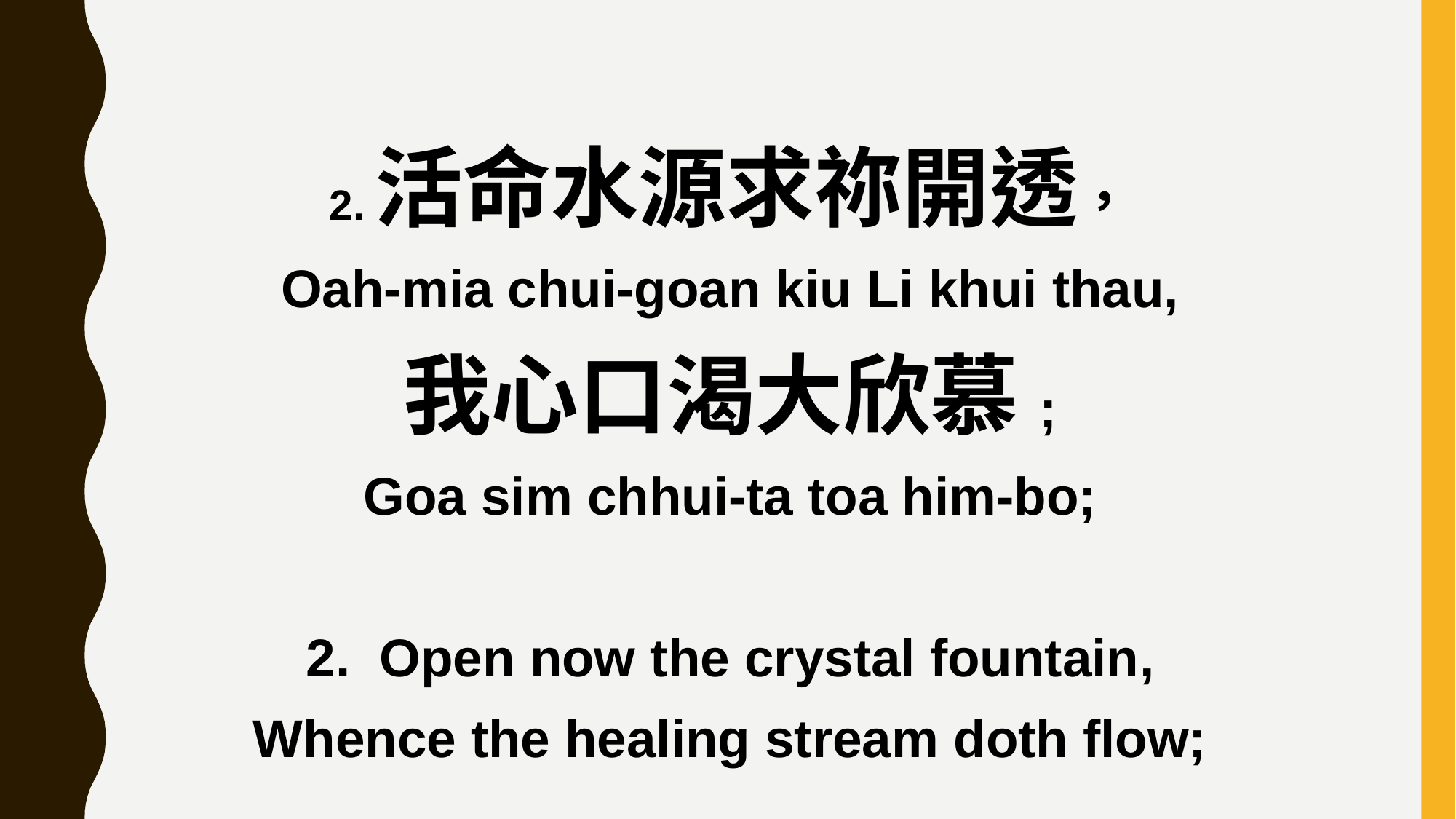

2.活命水源求祢開透，
Oah-mia chui-goan kiu Li khui thau,
我心口渴大欣慕;
Goa sim chhui-ta toa him-bo;

2.  Open now the crystal fountain,
Whence the healing stream doth flow;